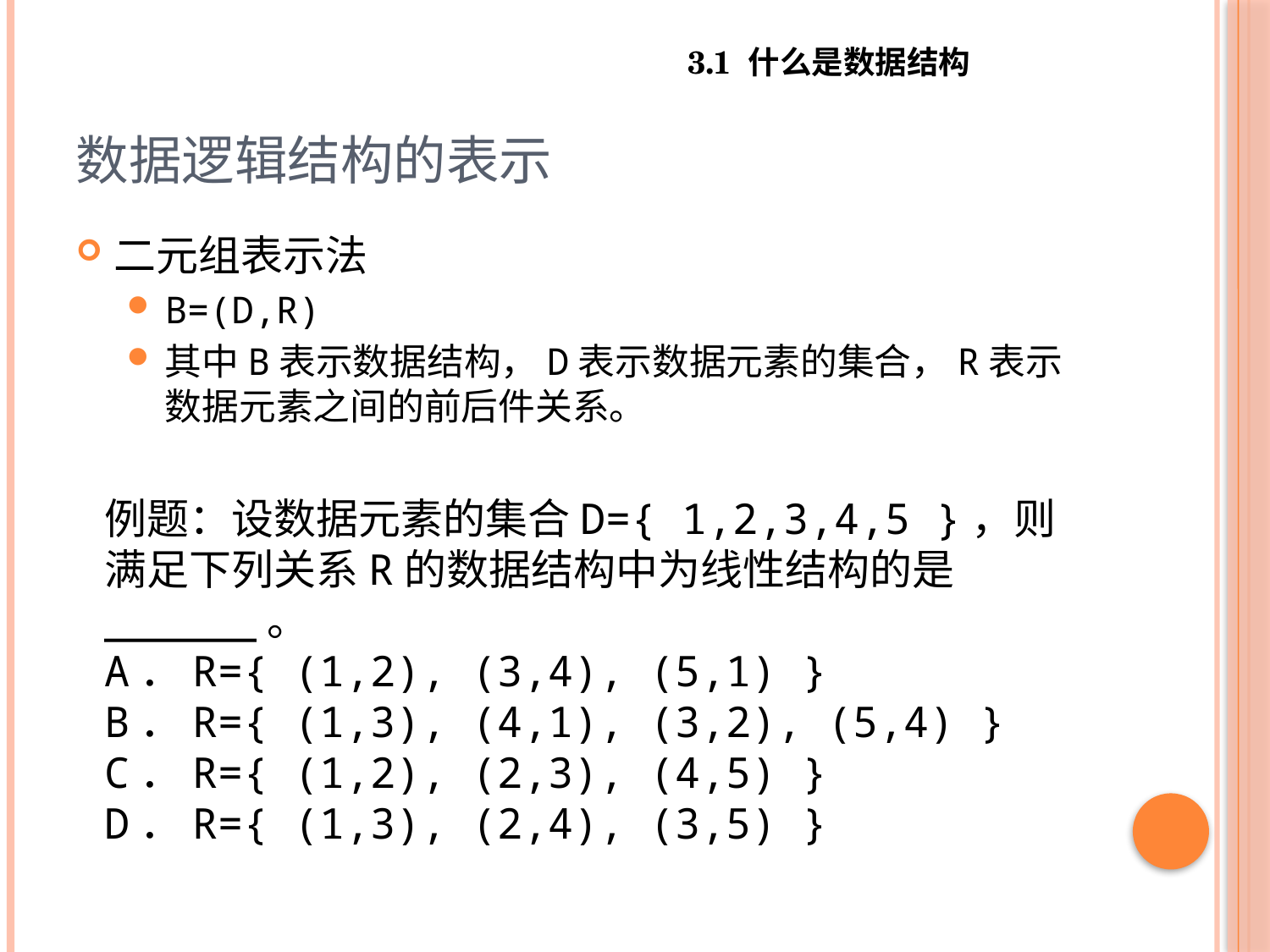

3.1 什么是数据结构
# 数据逻辑结构的表示
二元组表示法
B=(D,R)
其中B表示数据结构，D表示数据元素的集合，R表示数据元素之间的前后件关系。
例题：设数据元素的集合D={ 1,2,3,4,5 }，则满足下列关系R的数据结构中为线性结构的是______。
A．R={ (1,2), (3,4), (5,1) }        B．R={ (1,3), (4,1), (3,2), (5,4) }
C．R={ (1,2), (2,3), (4,5) }        D．R={ (1,3), (2,4), (3,5) }